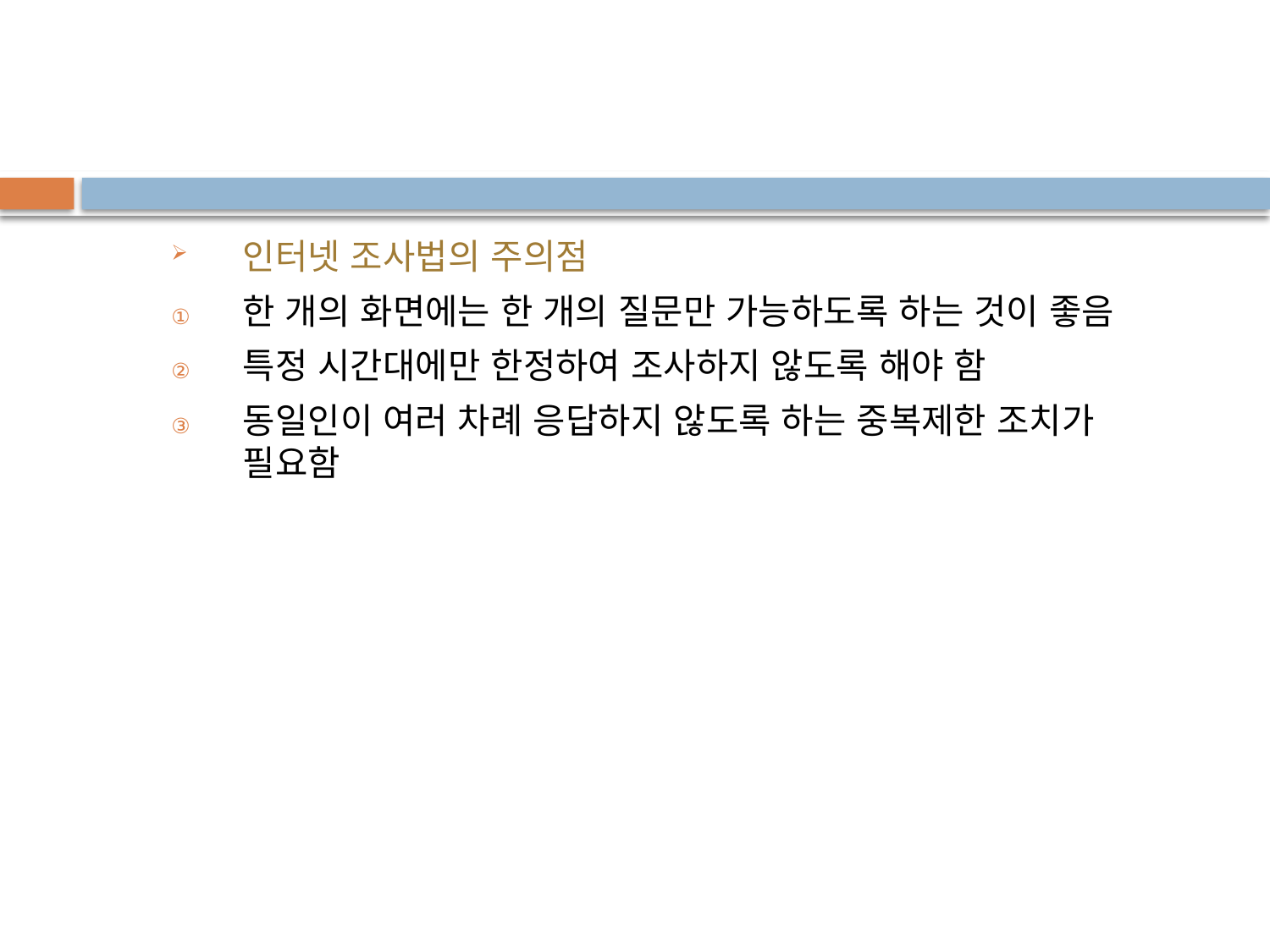

인터넷 조사법의 주의점
한 개의 화면에는 한 개의 질문만 가능하도록 하는 것이 좋음
특정 시간대에만 한정하여 조사하지 않도록 해야 함
동일인이 여러 차례 응답하지 않도록 하는 중복제한 조치가 필요함